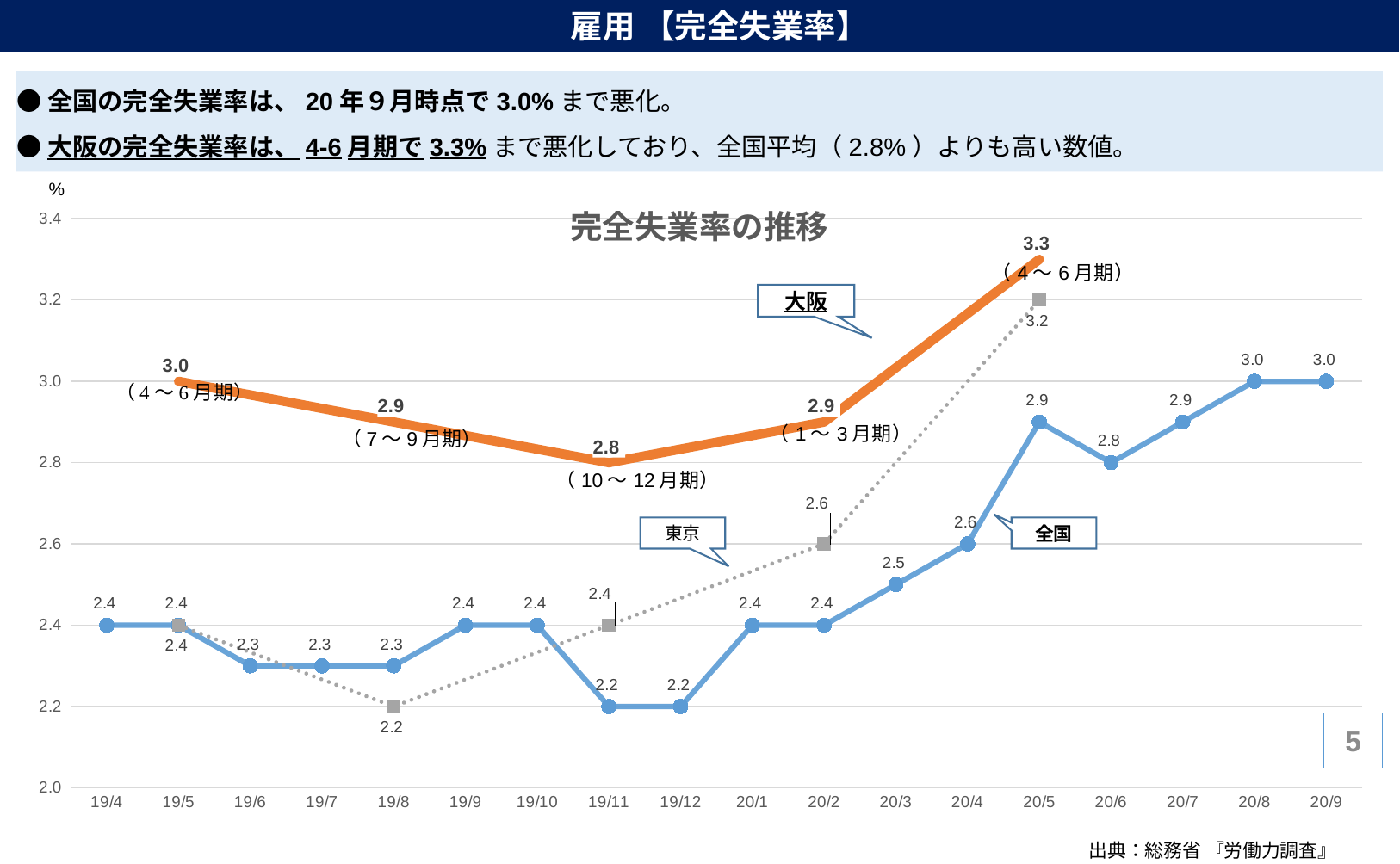

雇用 【完全失業率】
●全国の完全失業率は、20年９月時点で3.0%まで悪化。
●大阪の完全失業率は、4-6月期で3.3%まで悪化しており、全国平均（2.8%）よりも高い数値。

### Chart: 完全失業率の推移

| Category |  |  |  |
|---|---|---|---|
| 19/4 | 2.4 | None | None |
| 19/5 | 2.4 | 3.0 | 2.4 |
| 19/6 | 2.3 | None | None |
| 19/7 | 2.3 | None | None |
| 19/8 | 2.3 | 2.9 | 2.2 |
| 19/9 | 2.4 | None | None |
| 19/10 | 2.4 | None | None |
| 19/11 | 2.2 | 2.8 | 2.4 |
| 19/12 | 2.2 | None | None |
| 20/1 | 2.4 | None | None |
| 20/2 | 2.4 | 2.9 | 2.6 |
| 20/3 | 2.5 | None | None |
| 20/4 | 2.6 | None | None |
| 20/5 | 2.9 | 3.3 | 3.2 |
| 20/6 | 2.8 | None | None |
| 20/7 | 2.9 | None | None |
| 20/8 | 3.0 | None | None |
| 20/9 | 3.0 | None | None |
%
大阪
（7～9月期）
東京
全国
5
出典：総務省 『労働力調査』